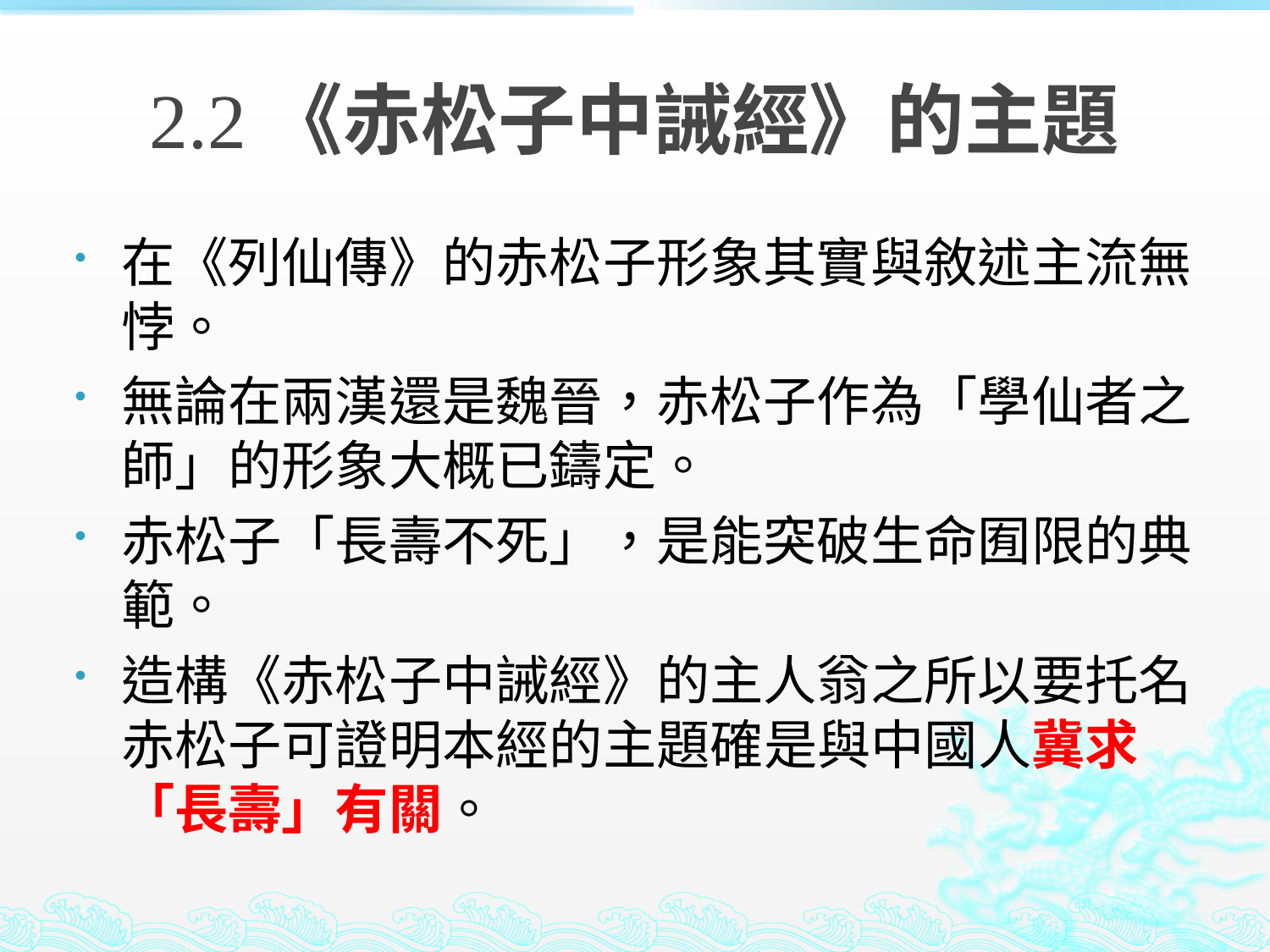

# 2.2《赤松子中誡經》的主題
在《列仙傳》的赤松子形象其實與敘述主流無悖。
無論在兩漢還是魏晉，赤松子作為「學仙者之師」的形象大概已鑄定。
赤松子「長壽不死」，是能突破生命囿限的典範。
造構《赤松子中誡經》的主人翁之所以要托名赤松子可證明本經的主題確是與中國人冀求「長壽」有關。